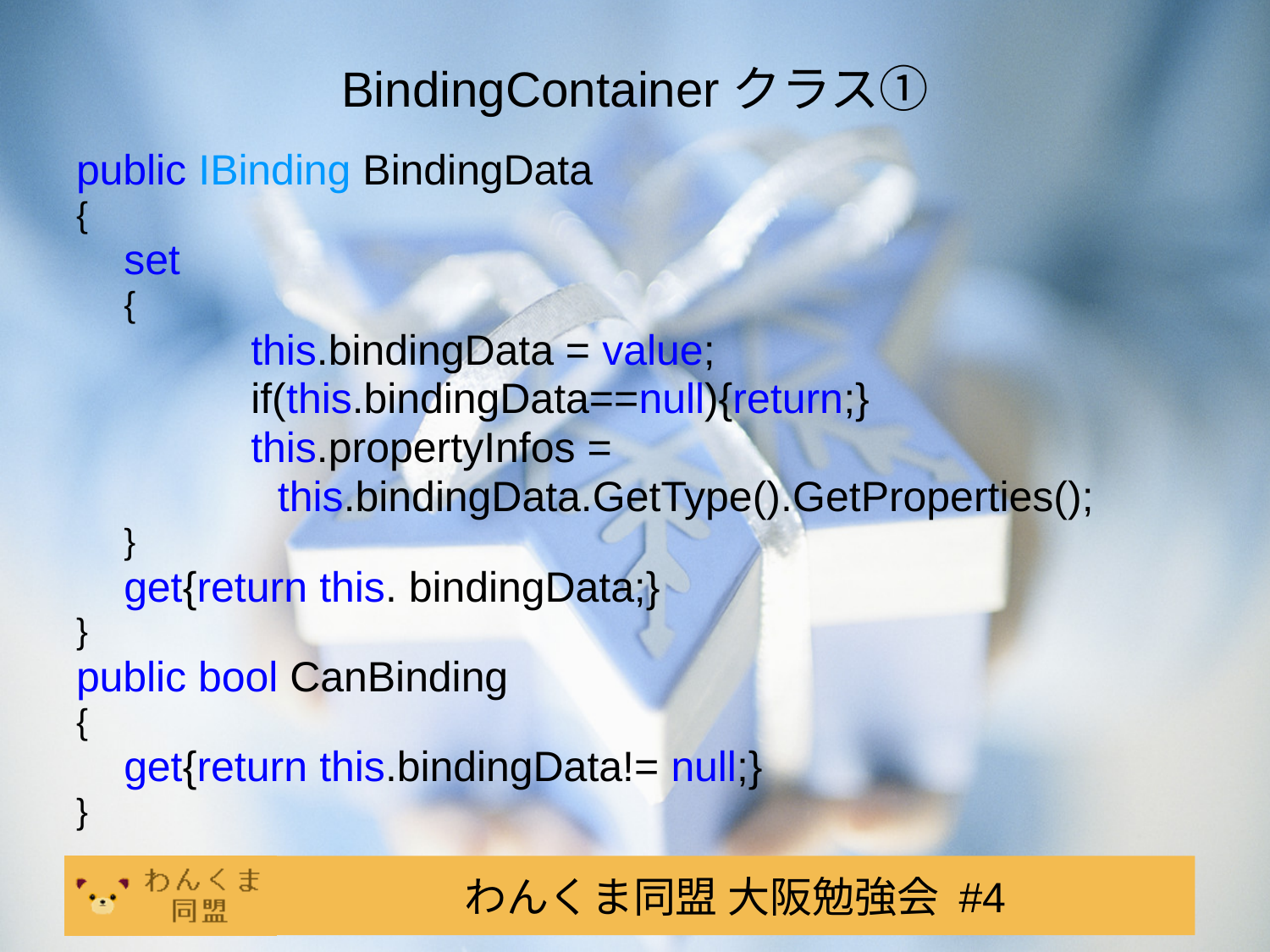

# BindingContainerクラス①
public IBinding BindingData
{
	set
	{
		this.bindingData = value;
		if(this.bindingData==null){return;}
		this.propertyInfos =
                 this.bindingData.GetType().GetProperties();
	}
	get{return this. bindingData;}
}
public bool CanBinding
{
	get{return this.bindingData!= null;}
}